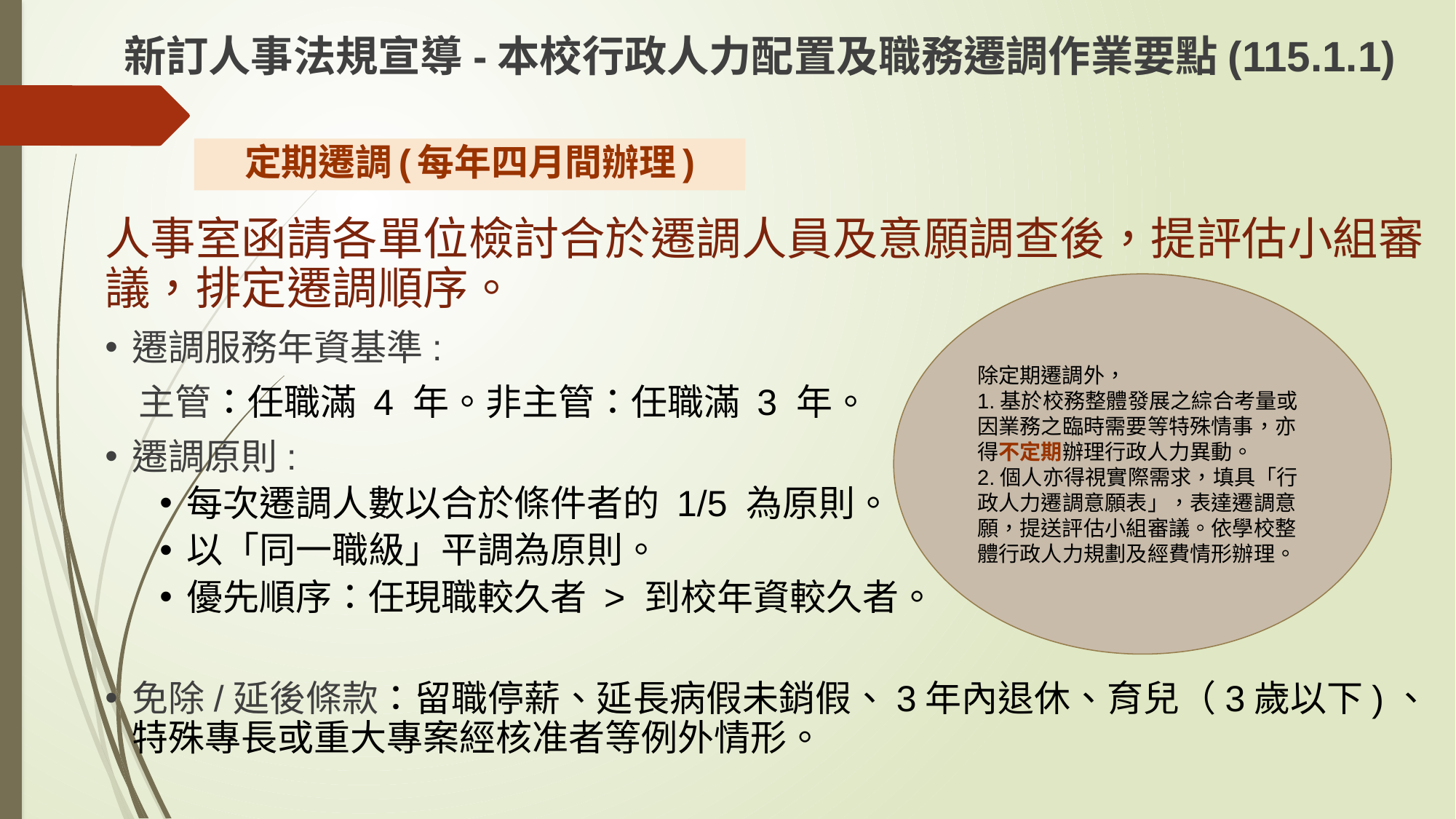

新訂人事法規宣導-本校行政人力配置及職務遷調作業要點(115.1.1)
定期遷調(每年四月間辦理)
人事室函請各單位檢討合於遷調人員及意願調查後，提評估小組審議，排定遷調順序。
遷調服務年資基準:
   主管：任職滿 4 年。非主管：任職滿 3 年。
遷調原則:
每次遷調人數以合於條件者的 1/5 為原則。
以「同一職級」平調為原則。
優先順序：任現職較久者 > 到校年資較久者。

免除/延後條款：留職停薪、延長病假未銷假、3年內退休、育兒（3歲以下)、特殊專長或重大專案經核准者等例外情形。

除定期遷調外，
1.基於校務整體發展之綜合考量或因業務之臨時需要等特殊情事，亦得不定期辦理行政人力異動。
2.個人亦得視實際需求，填具「行政人力遷調意願表」，表達遷調意願，提送評估小組審議。依學校整體行政人力規劃及經費情形辦理。